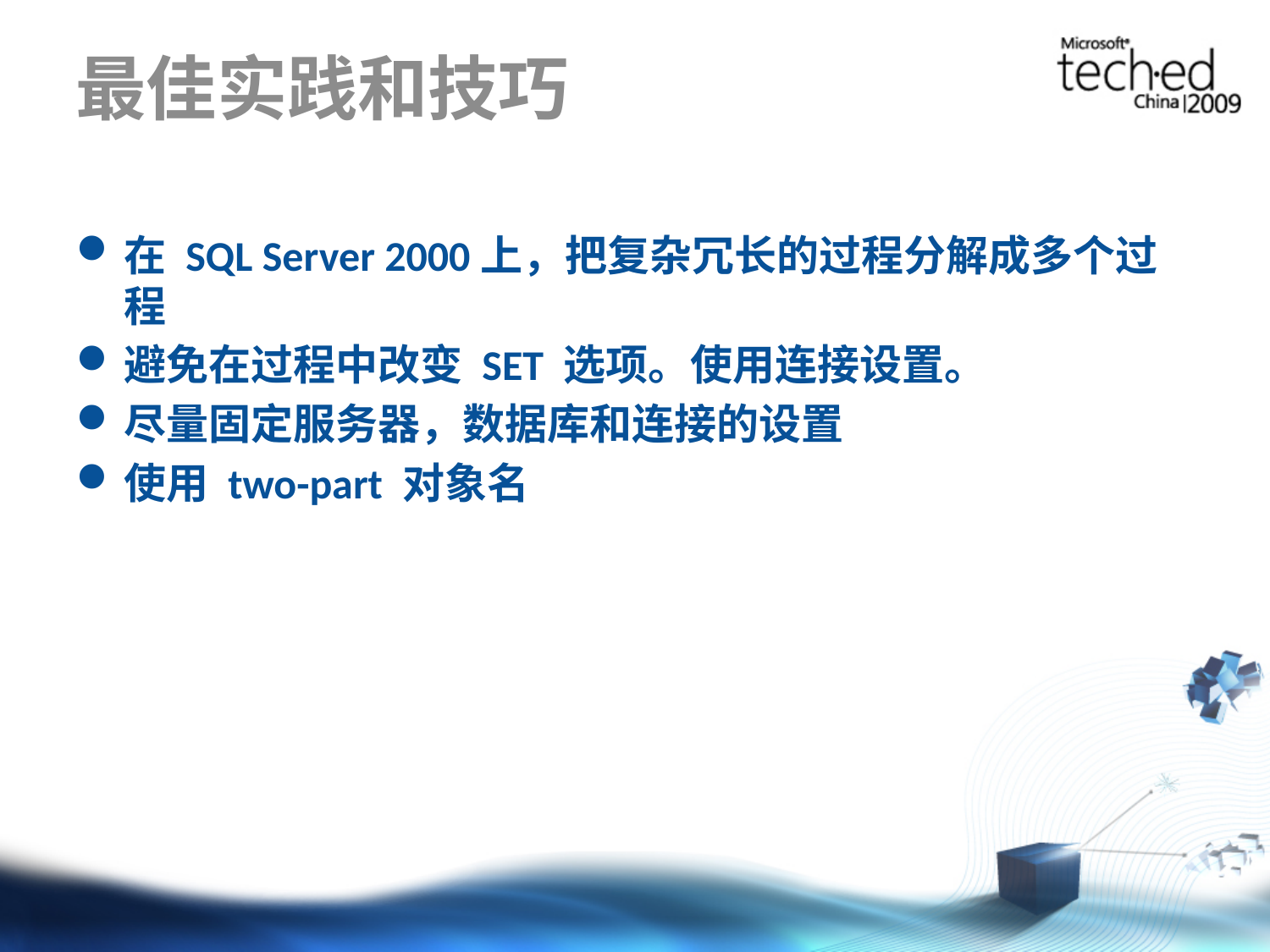

# 最佳实践和技巧
在 SQL Server 2000上，把复杂冗长的过程分解成多个过程
避免在过程中改变 SET 选项。使用连接设置。
尽量固定服务器，数据库和连接的设置
使用 two-part 对象名